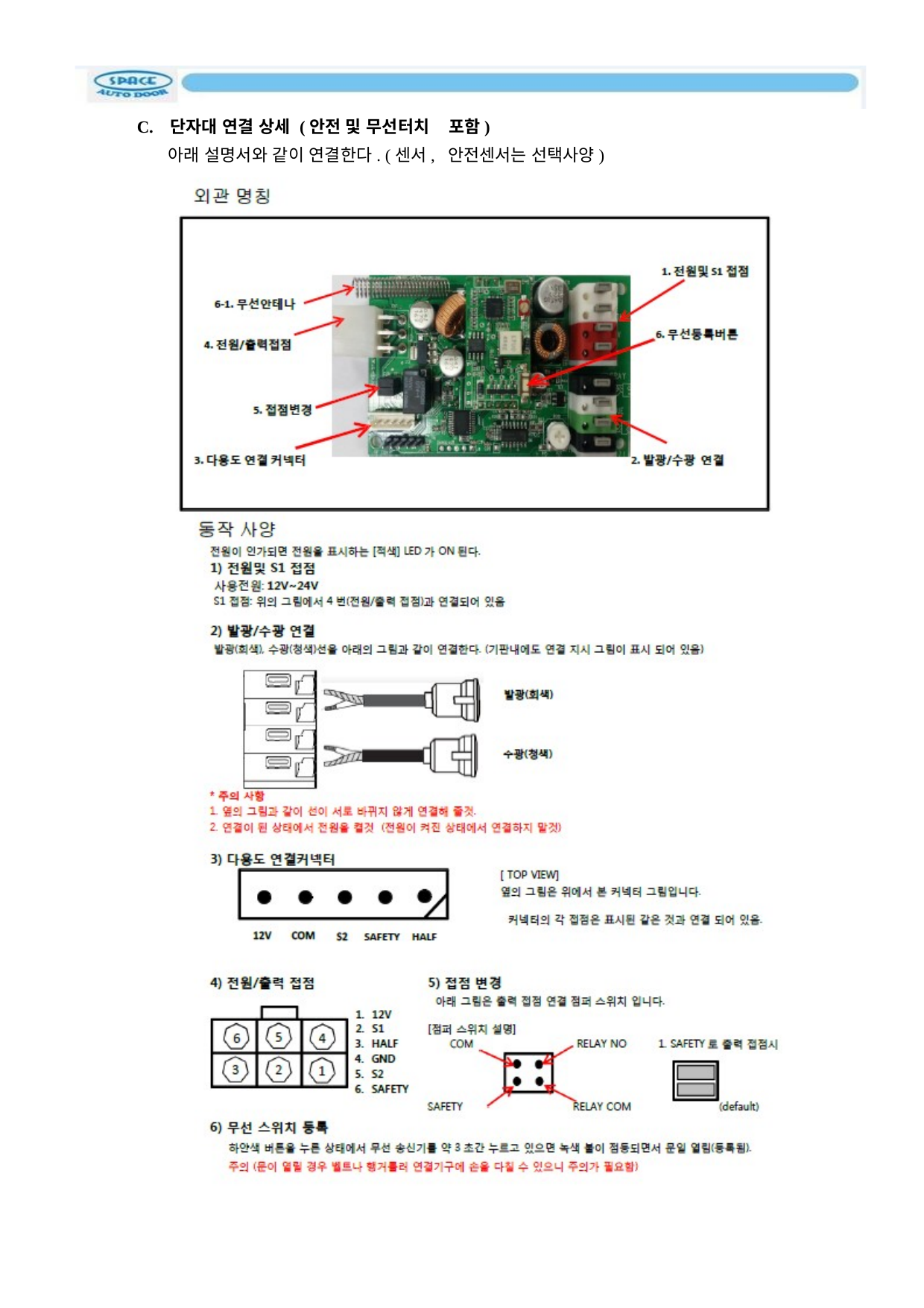

C.   단자대 연결 상세 (안전 및 무선터치   포함)
아래 설명서와 같이 연결한다. (센서,  안전센서는 선택사양)